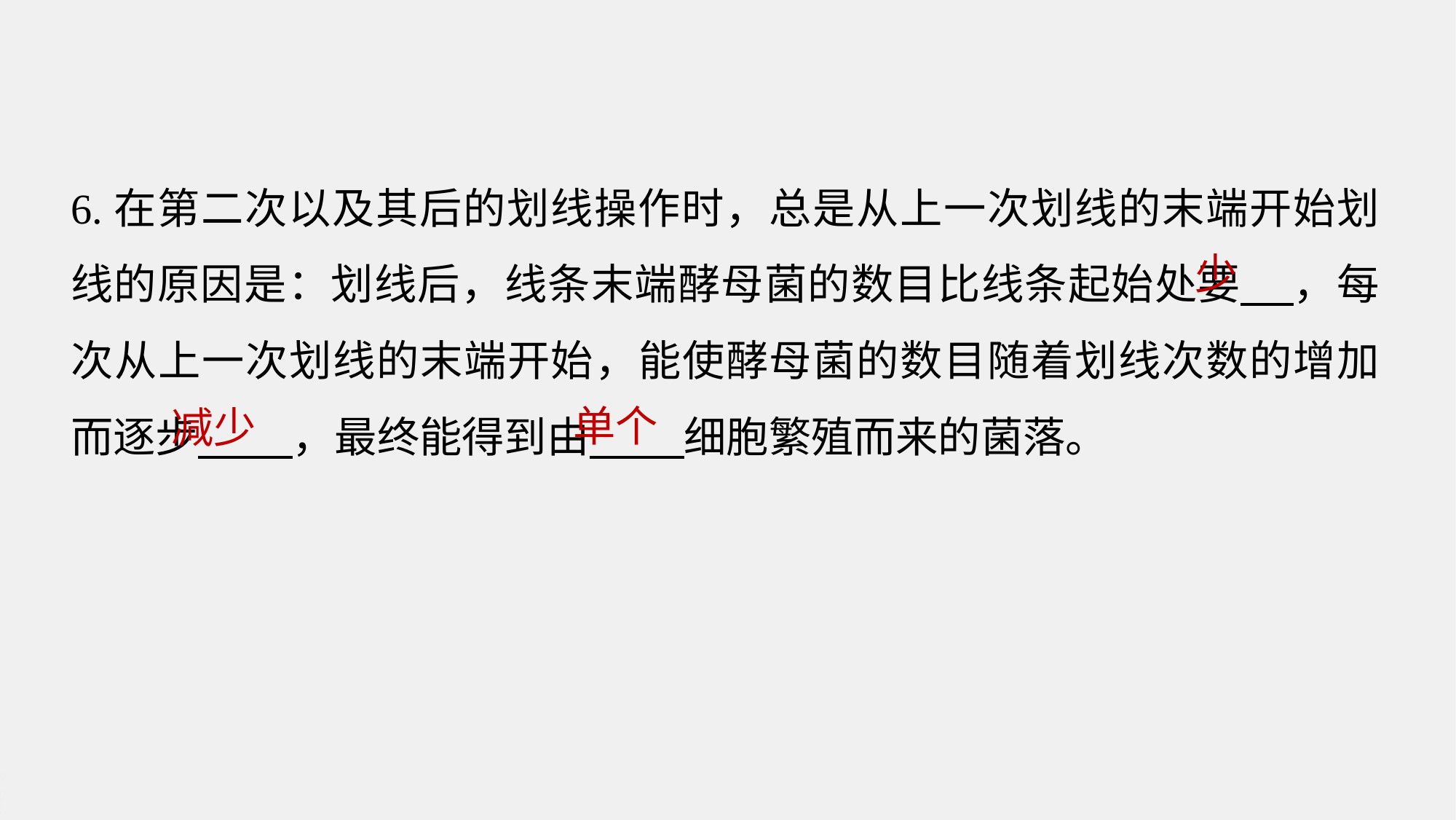

6.在第二次以及其后的划线操作时，总是从上一次划线的末端开始划线的原因是：划线后，线条末端酵母菌的数目比线条起始处要     ，每次从上一次划线的末端开始，能使酵母菌的数目随着划线次数的增加而逐步          ，最终能得到由          细胞繁殖而来的菌落。
少
单个
减少